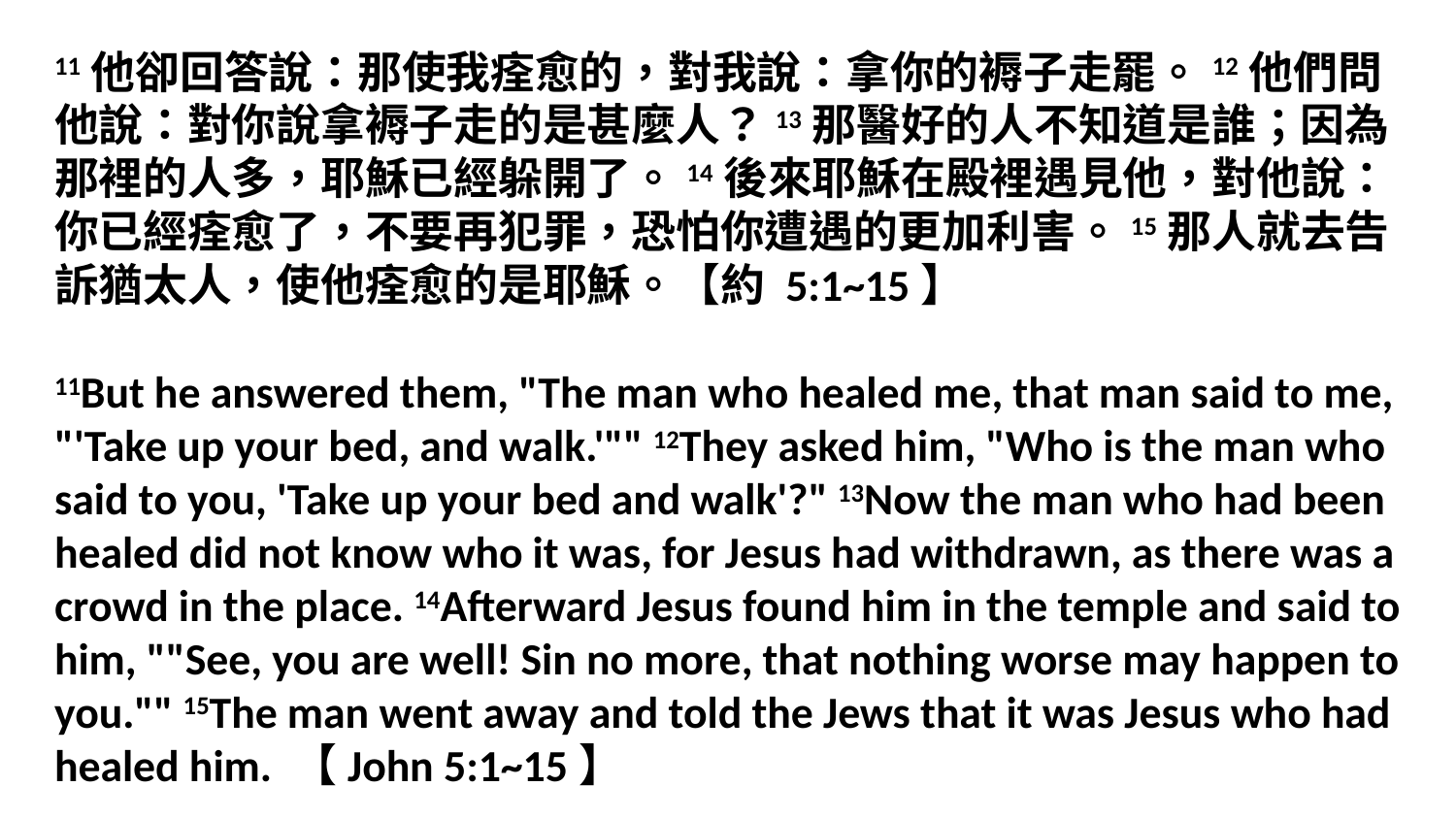

11他卻回答說：那使我痊愈的，對我說：拿你的褥子走罷。12他們問他說：對你說拿褥子走的是甚麼人？13那醫好的人不知道是誰；因為那裡的人多，耶穌已經躲開了。14後來耶穌在殿裡遇見他，對他說：你已經痊愈了，不要再犯罪，恐怕你遭遇的更加利害。15那人就去告訴猶太人，使他痊愈的是耶穌。【約 5:1~15】

11But he answered them, "The man who healed me, that man said to me, "'Take up your bed, and walk.'"" 12They asked him, "Who is the man who said to you, 'Take up your bed and walk'?" 13Now the man who had been healed did not know who it was, for Jesus had withdrawn, as there was a crowd in the place. 14Afterward Jesus found him in the temple and said to him, ""See, you are well! Sin no more, that nothing worse may happen to you."" 15The man went away and told the Jews that it was Jesus who had healed him. 【John 5:1~15】